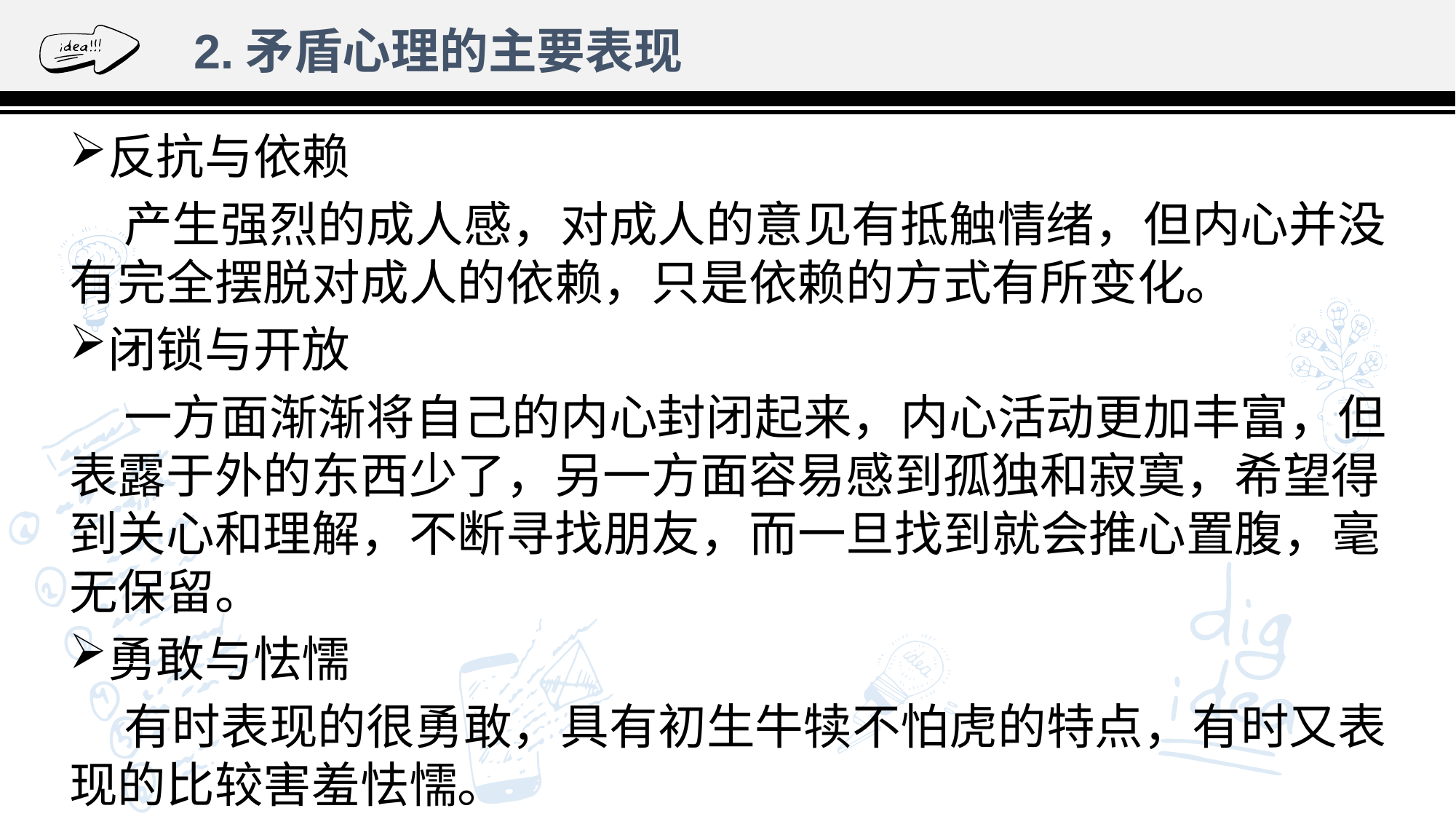

2.矛盾心理的主要表现

反抗与依赖
产生强烈的成人感，对成人的意见有抵触情绪，但内心并没有完全摆脱对成人的依赖，只是依赖的方式有所变化。
闭锁与开放
一方面渐渐将自己的内心封闭起来，内心活动更加丰富，但表露于外的东西少了，另一方面容易感到孤独和寂寞，希望得到关心和理解，不断寻找朋友，而一旦找到就会推心置腹，毫无保留。
勇敢与怯懦
有时表现的很勇敢，具有初生牛犊不怕虎的特点，有时又表现的比较害羞怯懦。